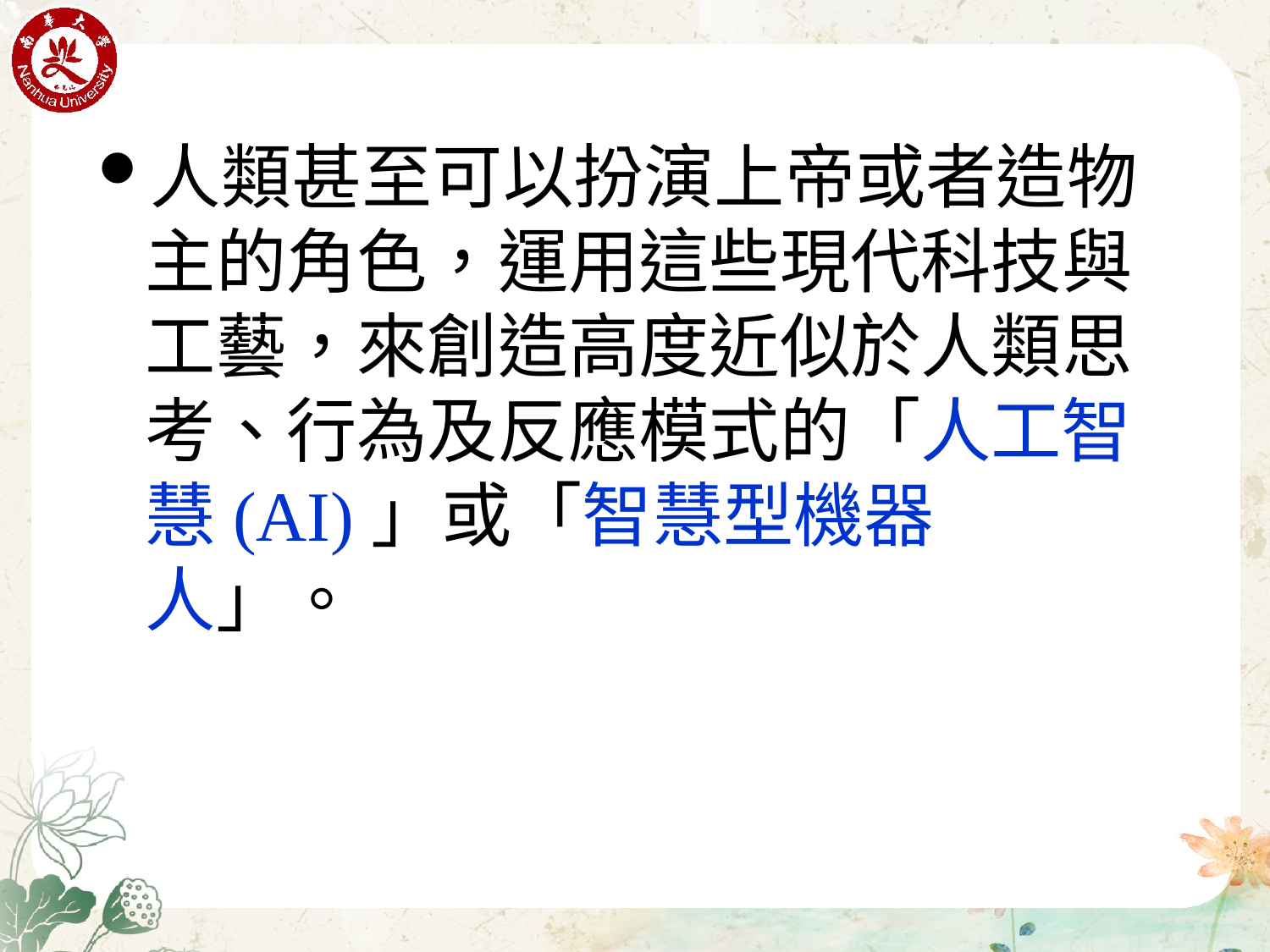

人類甚至可以扮演上帝或者造物主的角色，運用這些現代科技與工藝，來創造高度近似於人類思考、行為及反應模式的「人工智慧(AI)」或「智慧型機器人」。